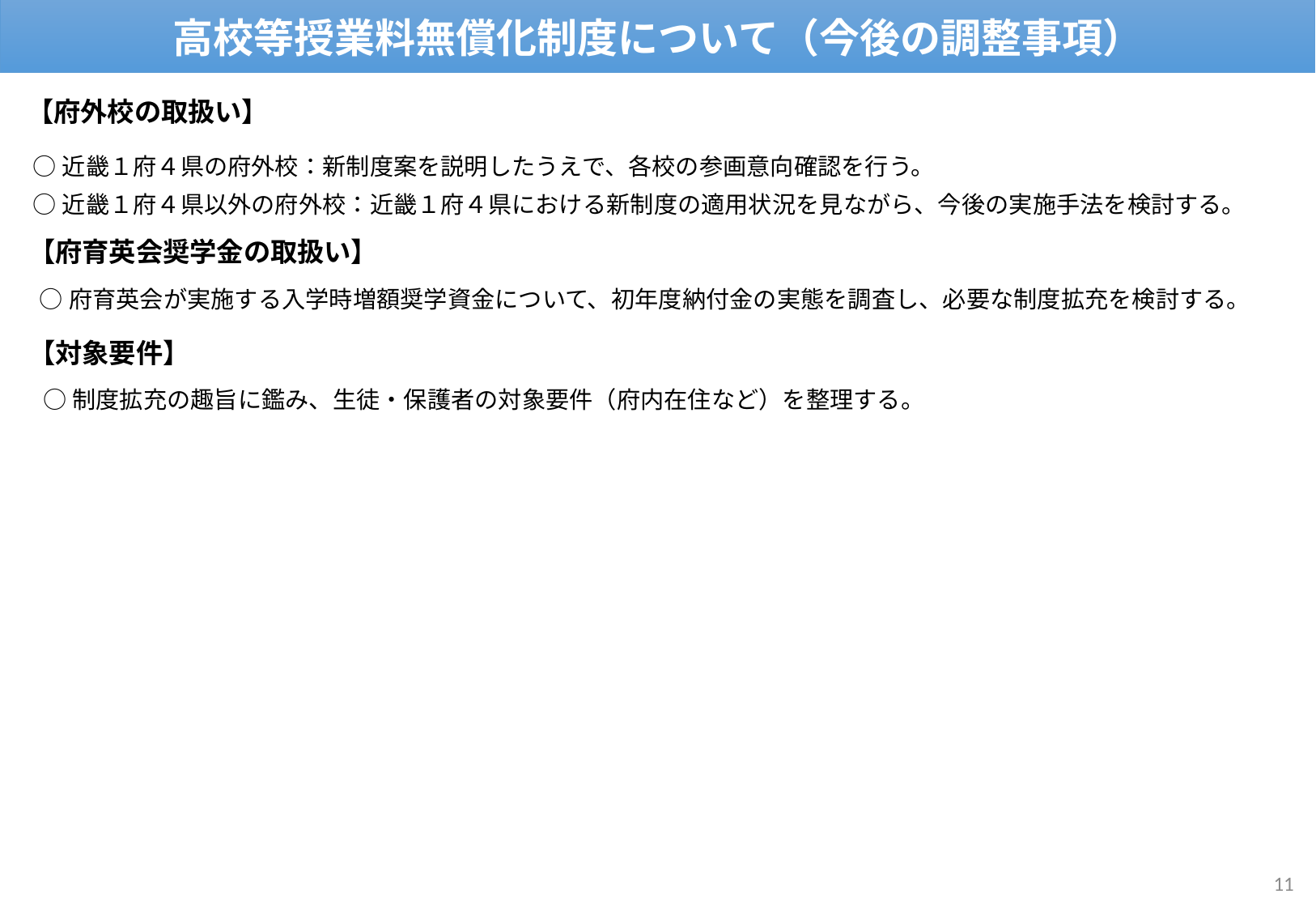

高校等授業料無償化制度について（今後の調整事項）
【府外校の取扱い】
○近畿１府４県の府外校：新制度案を説明したうえで、各校の参画意向確認を行う。
○近畿１府４県以外の府外校：近畿１府４県における新制度の適用状況を見ながら、今後の実施手法を検討する。
【府育英会奨学金の取扱い】
 ○府育英会が実施する入学時増額奨学資金について、初年度納付金の実態を調査し、必要な制度拡充を検討する。
【対象要件】
○制度拡充の趣旨に鑑み、生徒・保護者の対象要件（府内在住など）を整理する。
11